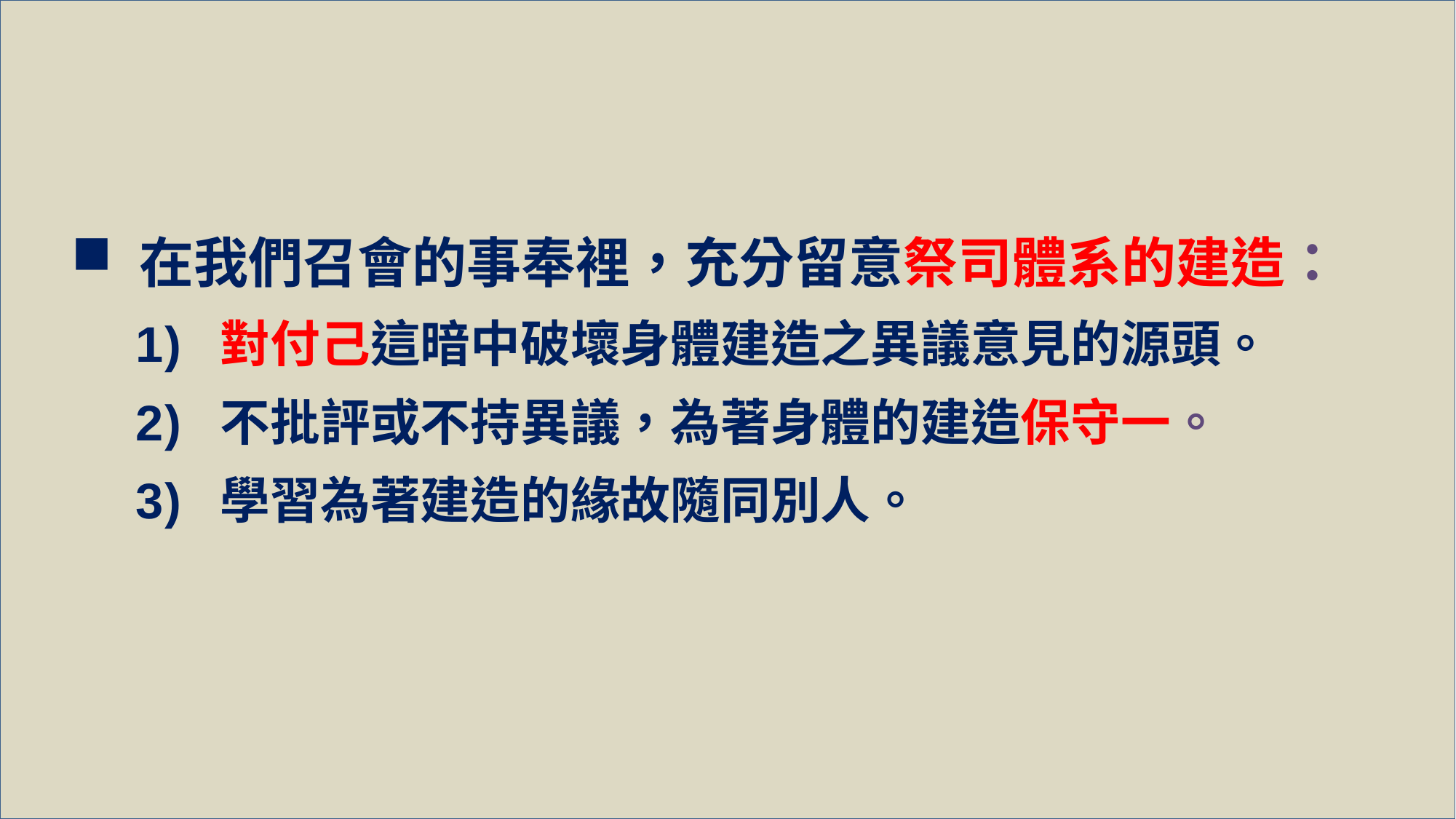

在我們召會的事奉裡，充分留意祭司體系的建造：
 對付己這暗中破壞身體建造之異議意見的源頭。
 不批評或不持異議，為著身體的建造保守一。
 學習為著建造的緣故隨同別人。